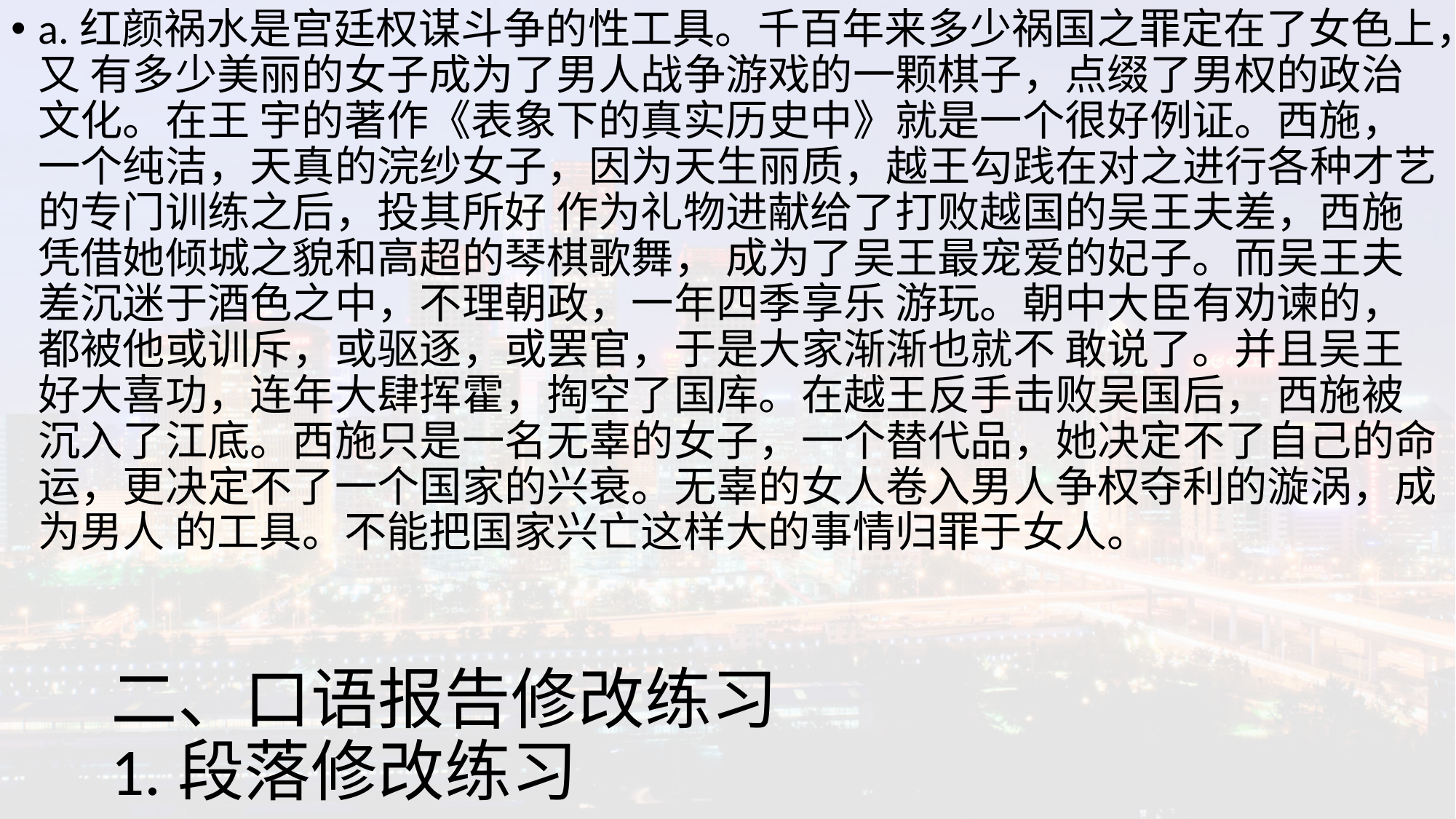

a.红颜祸水是宫廷权谋斗争的性工具。千百年来多少祸国之罪定在了女色上，又 有多少美丽的女子成为了男人战争游戏的一颗棋子，点缀了男权的政治文化。在王 宇的著作《表象下的真实历史中》就是一个很好例证。西施，一个纯洁，天真的浣纱女子，因为天生丽质，越王勾践在对之进行各种才艺的专门训练之后，投其所好 作为礼物进献给了打败越国的吴王夫差，西施凭借她倾城之貌和高超的琴棋歌舞， 成为了吴王最宠爱的妃子。而吴王夫差沉迷于酒色之中，不理朝政，一年四季享乐 游玩。朝中大臣有劝谏的，都被他或训斥，或驱逐，或罢官，于是大家渐渐也就不 敢说了。并且吴王好大喜功，连年大肆挥霍，掏空了国库。在越王反手击败吴国后， 西施被沉入了江底。西施只是一名无辜的女子，一个替代品，她决定不了自己的命 运，更决定不了一个国家的兴衰。无辜的女人卷入男人争权夺利的漩涡，成为男人 的工具。不能把国家兴亡这样大的事情归罪于女人。

# 二、口语报告修改练习 1.段落修改练习